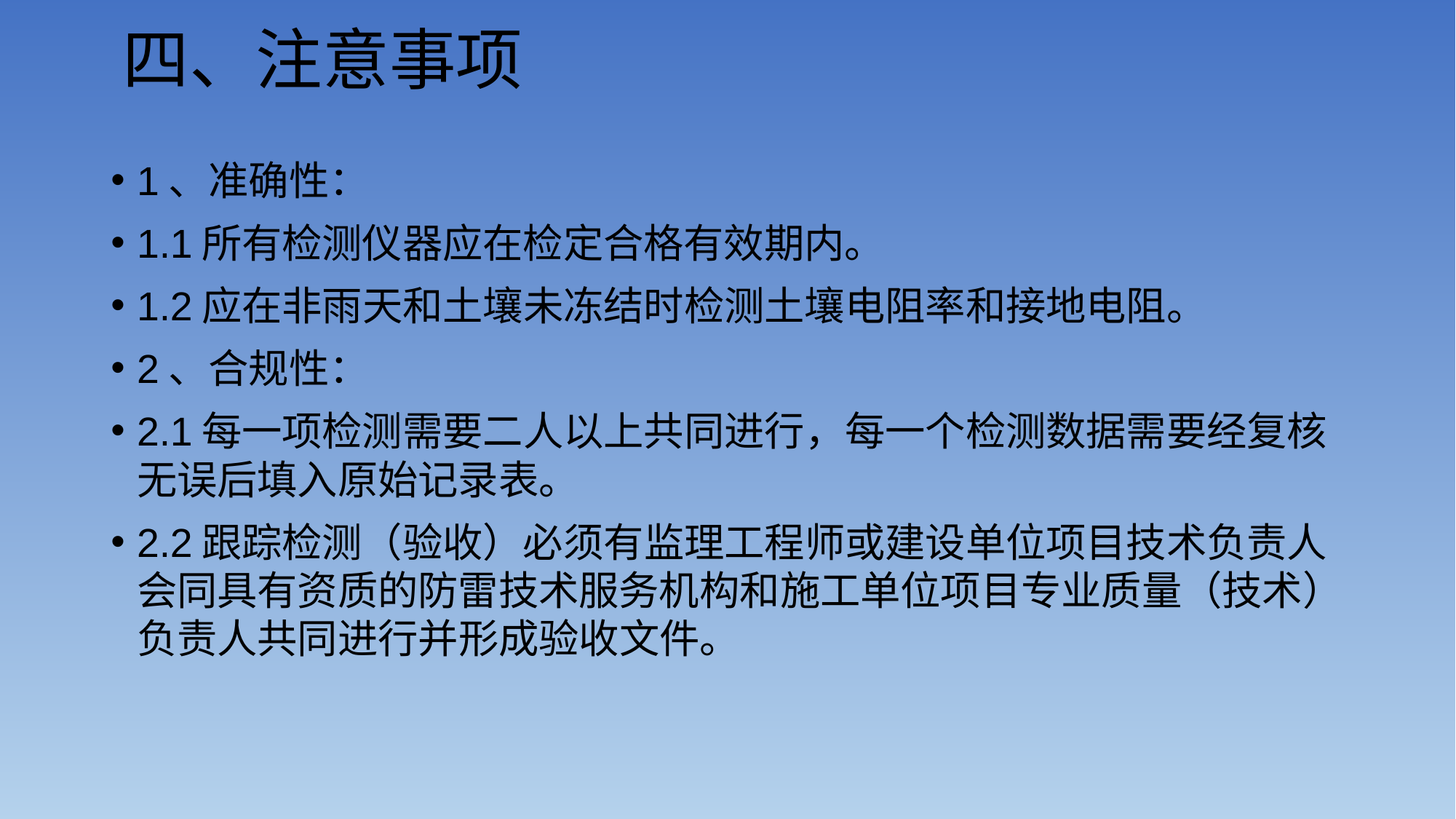

# 四、注意事项
1、准确性：
1.1所有检测仪器应在检定合格有效期内。
1.2应在非雨天和土壤未冻结时检测土壤电阻率和接地电阻。
2、合规性：
2.1每一项检测需要二人以上共同进行，每一个检测数据需要经复核无误后填入原始记录表。
2.2跟踪检测（验收）必须有监理工程师或建设单位项目技术负责人会同具有资质的防雷技术服务机构和施工单位项目专业质量（技术）负责人共同进行并形成验收文件。